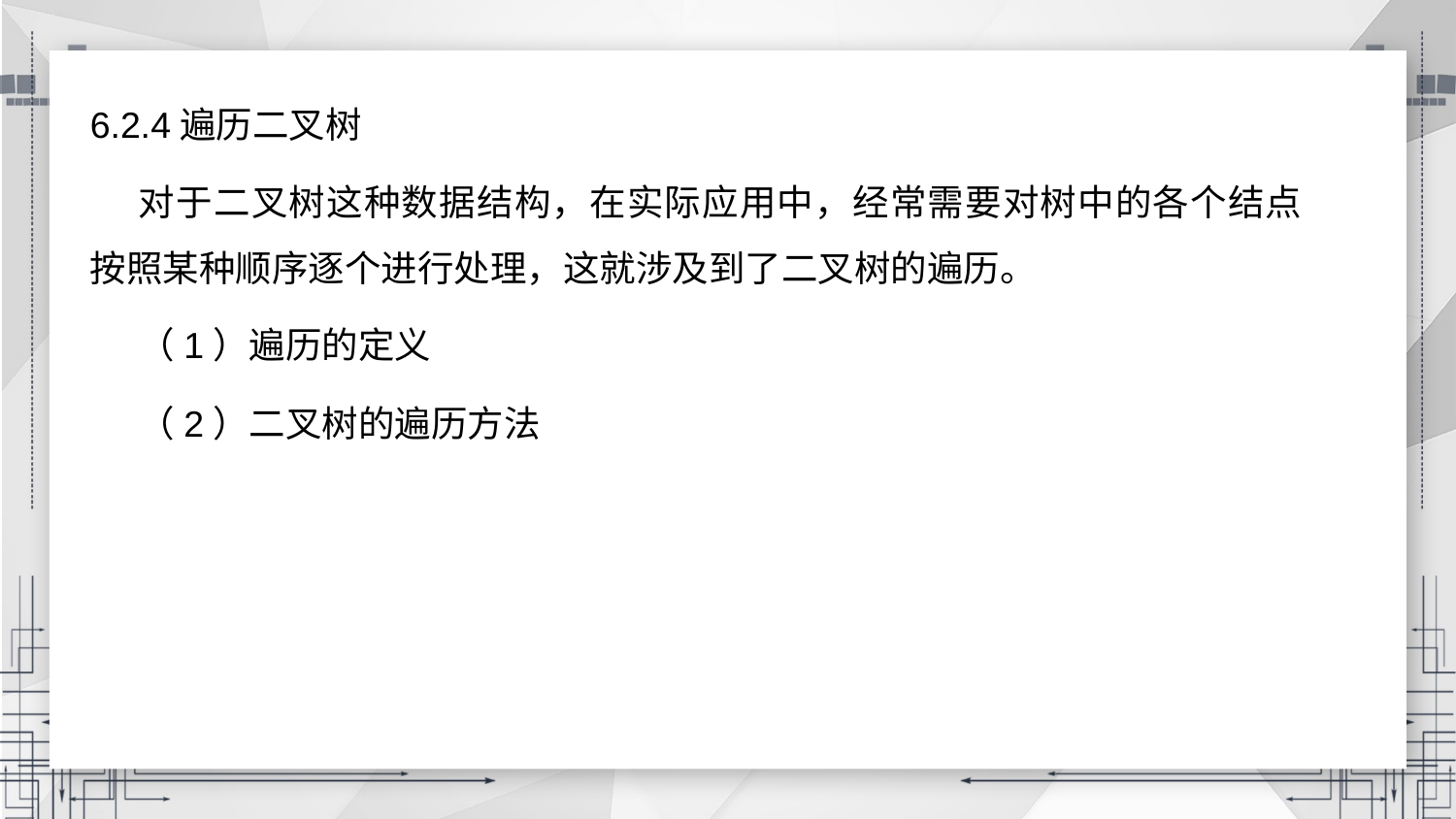

6.2.4遍历二叉树
对于二叉树这种数据结构，在实际应用中，经常需要对树中的各个结点按照某种顺序逐个进行处理，这就涉及到了二叉树的遍历。
（1）遍历的定义
（2）二叉树的遍历方法